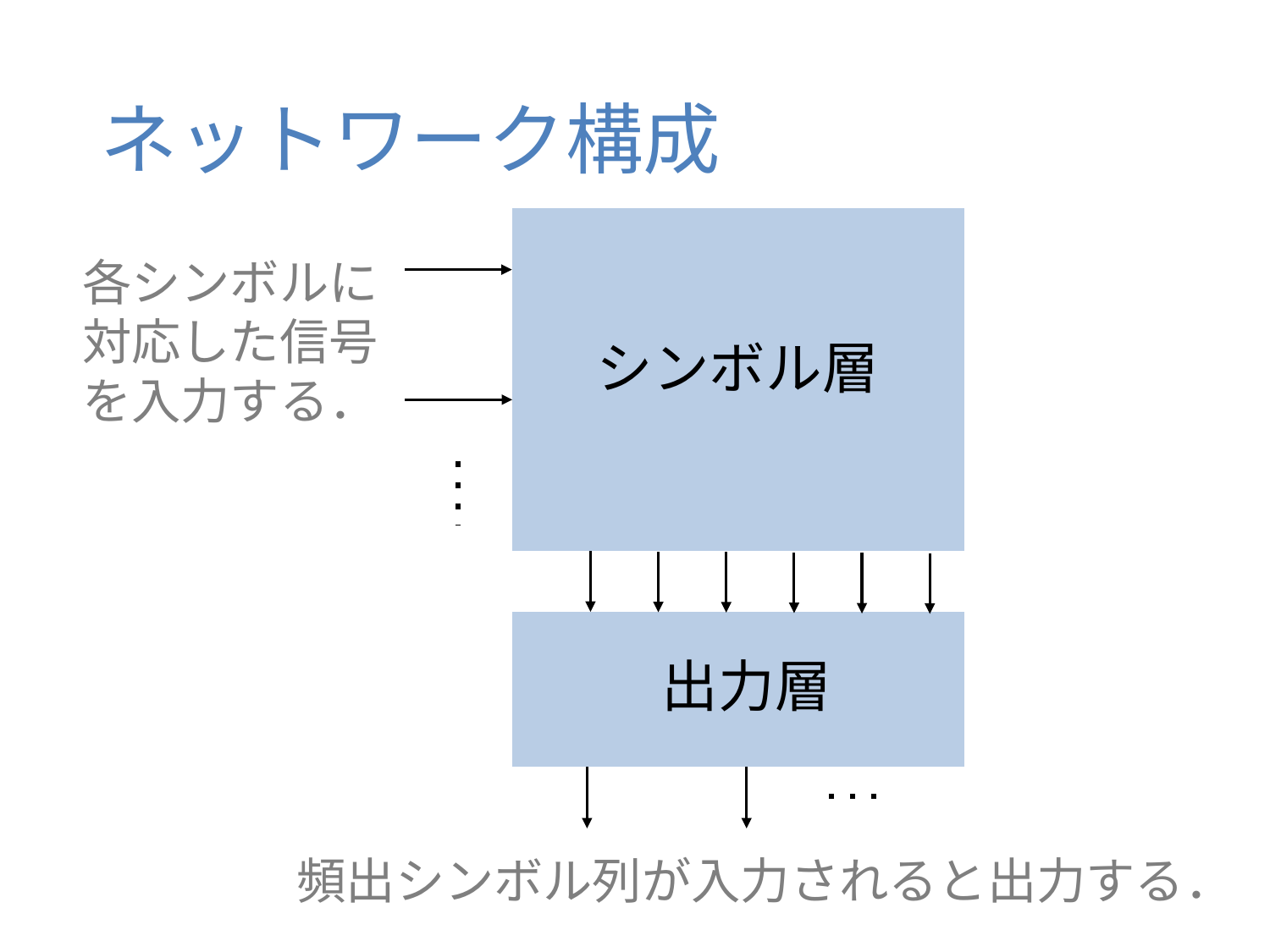

# ネットワーク構成

各シンボルに
対応した信号
を入力する．
シンボル層

出力層
頻出シンボル列が入力されると出力する．